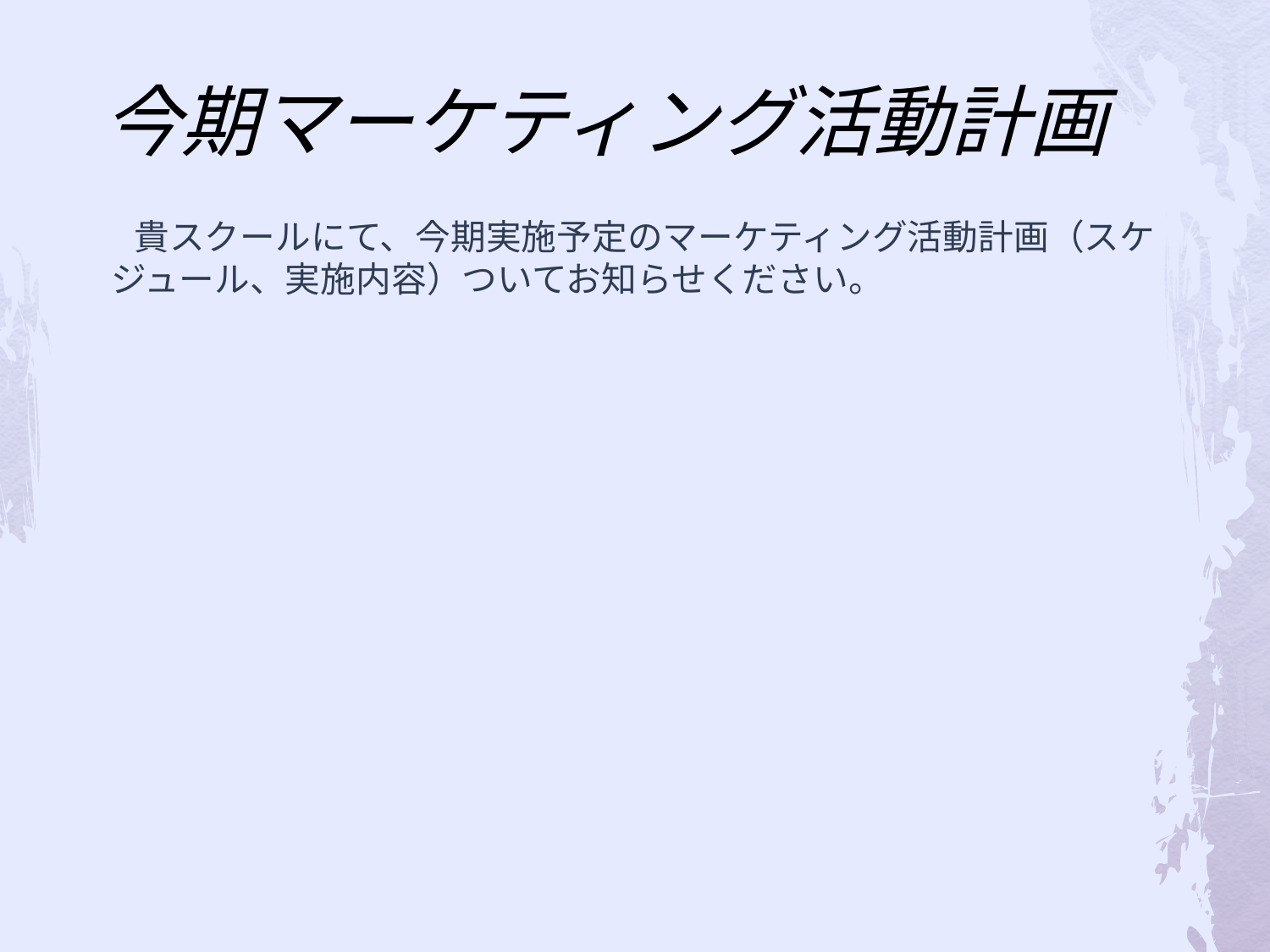

# 今期マーケティング活動計画
　　貴スクールにて、今期実施予定のマーケティング活動計画（スケジュール、実施内容）ついてお知らせください。